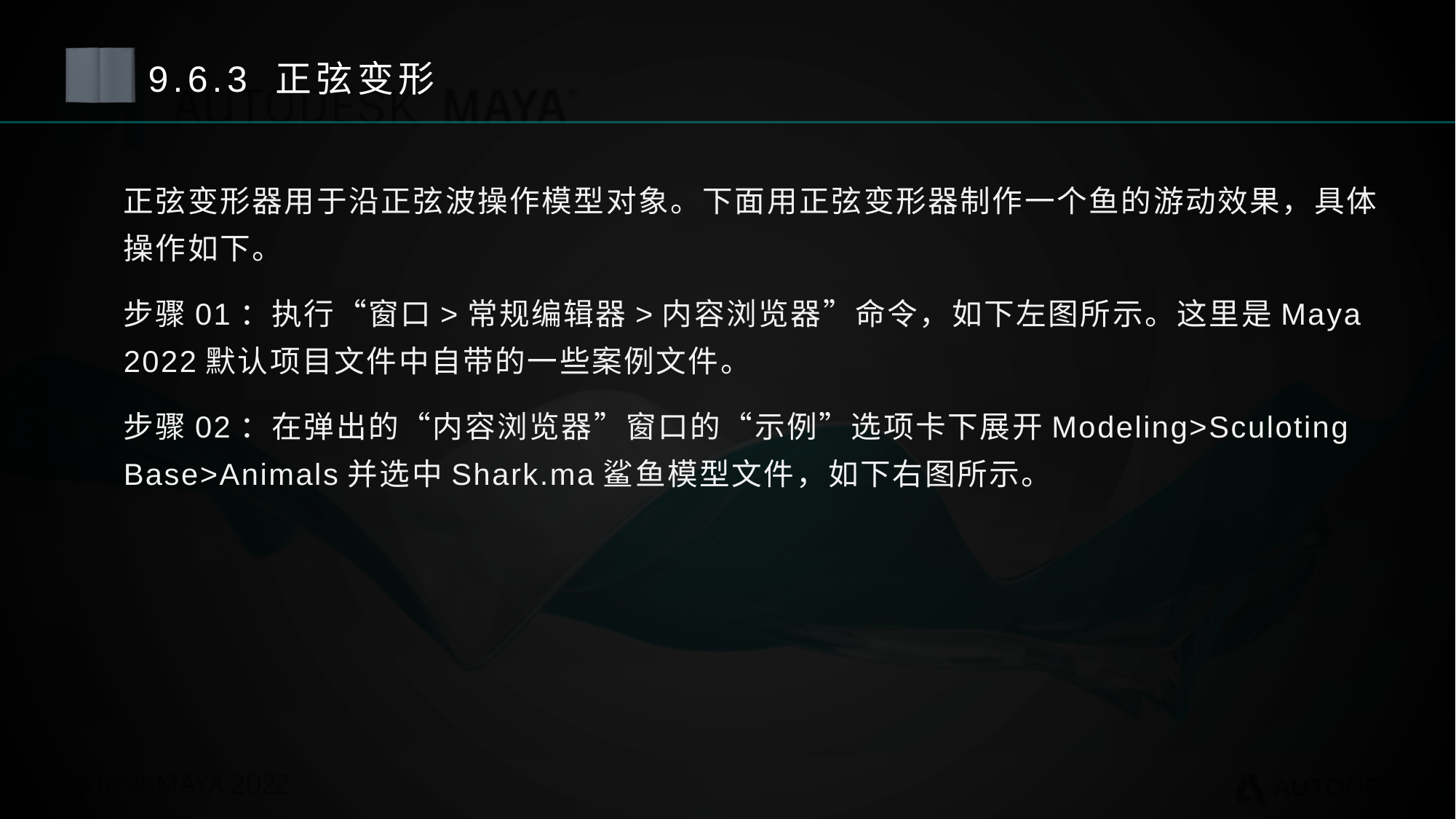

9.6.3 正弦变形
正弦变形器用于沿正弦波操作模型对象。下面用正弦变形器制作一个鱼的游动效果，具体操作如下。
步骤01：执行“窗口>常规编辑器>内容浏览器”命令，如下左图所示。这里是Maya 2022默认项目文件中自带的一些案例文件。
步骤02：在弹出的“内容浏览器”窗口的“示例”选项卡下展开Modeling>Sculoting Base>Animals并选中Shark.ma鲨鱼模型文件，如下右图所示。